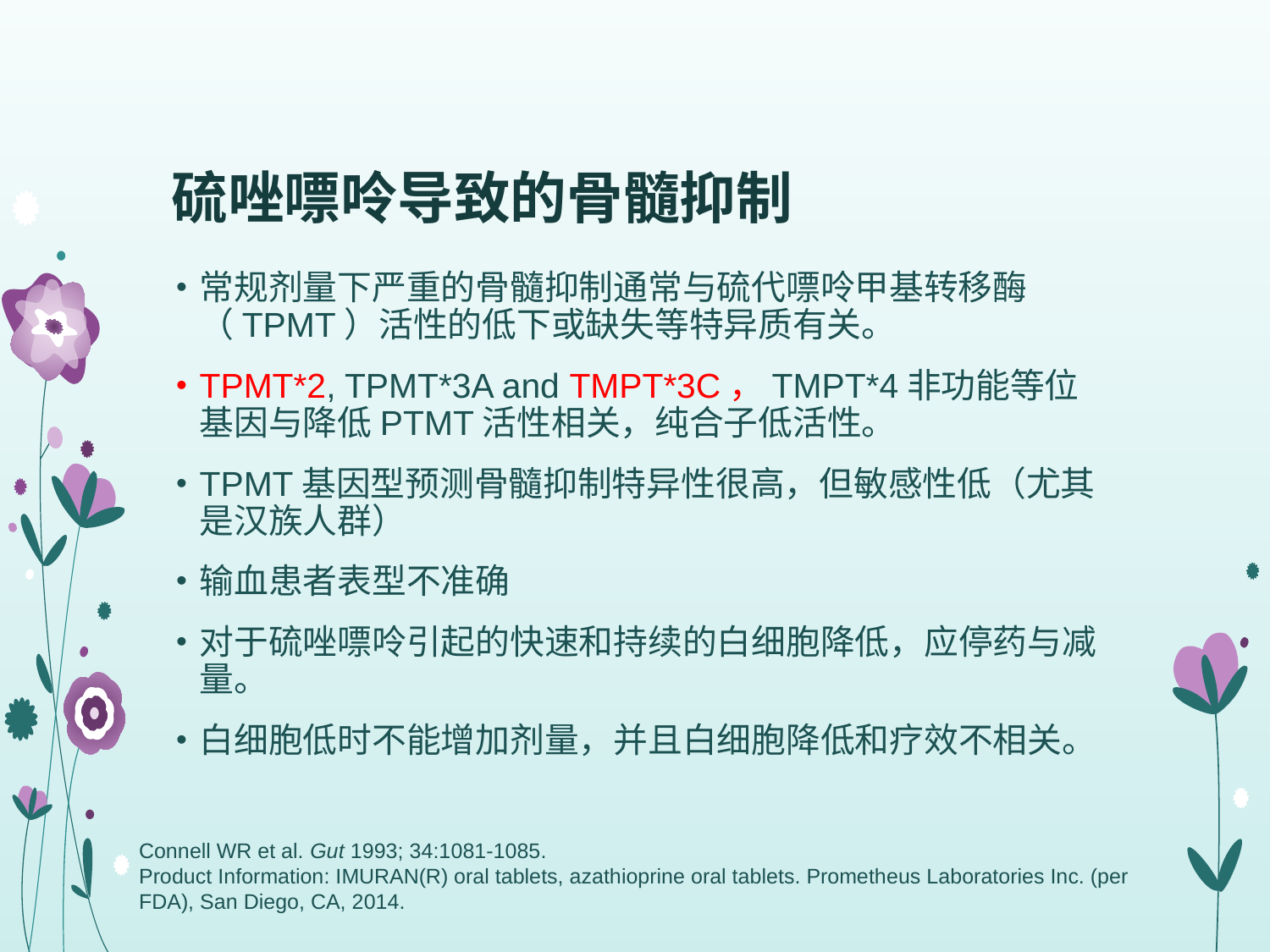

# 硫唑嘌呤导致的骨髓抑制
常规剂量下严重的骨髓抑制通常与硫代嘌呤甲基转移酶（TPMT）活性的低下或缺失等特异质有关。
TPMT*2, TPMT*3A and TMPT*3C，TMPT*4非功能等位基因与降低PTMT活性相关，纯合子低活性。
TPMT基因型预测骨髓抑制特异性很高，但敏感性低（尤其是汉族人群）
输血患者表型不准确
对于硫唑嘌呤引起的快速和持续的白细胞降低，应停药与减量。
白细胞低时不能增加剂量，并且白细胞降低和疗效不相关。
Connell WR et al. Gut 1993; 34:1081-1085.
Product Information: IMURAN(R) oral tablets, azathioprine oral tablets. Prometheus Laboratories Inc. (per FDA), San Diego, CA, 2014.